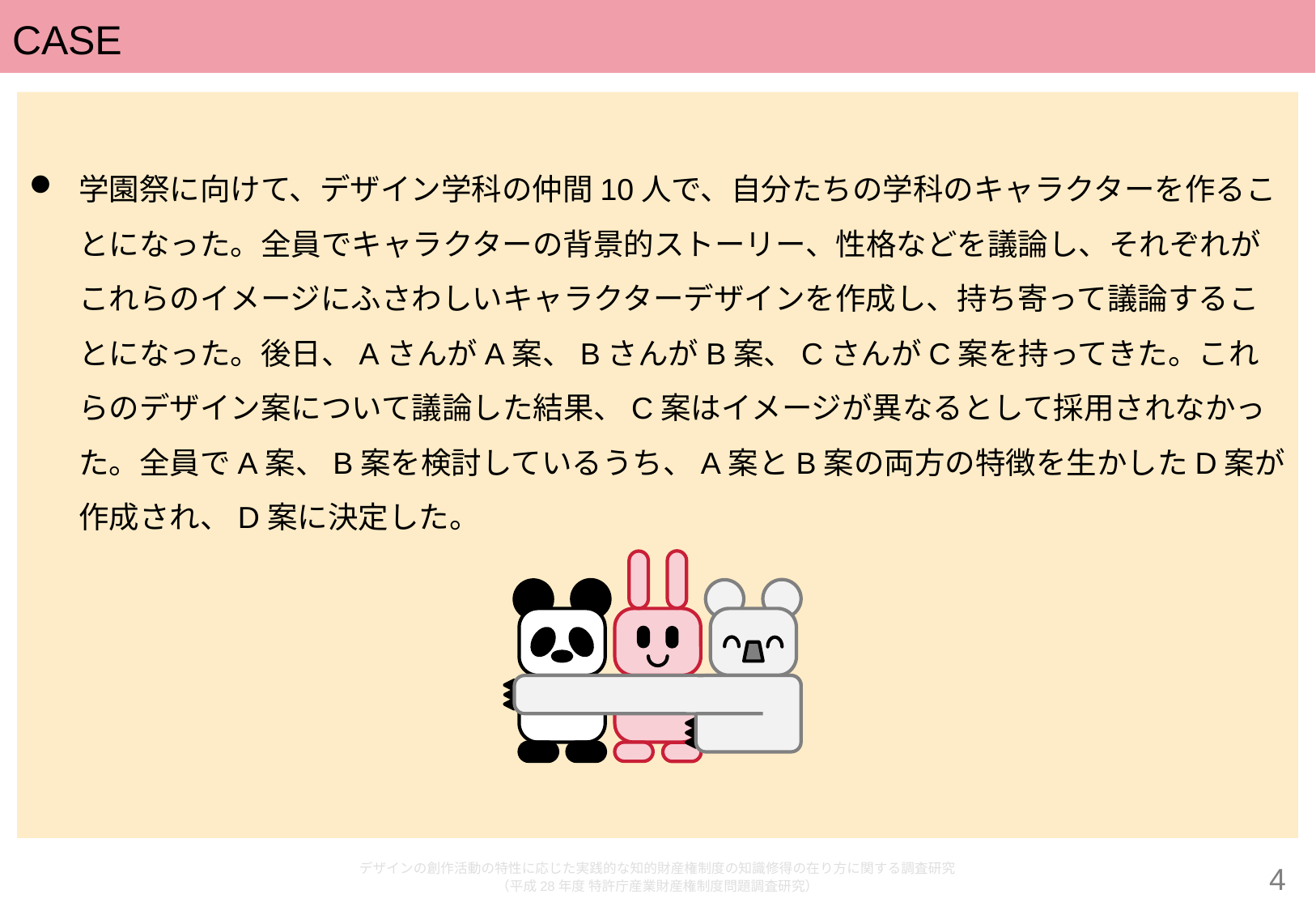

# CASE
学園祭に向けて、デザイン学科の仲間10人で、自分たちの学科のキャラクターを作ることになった。全員でキャラクターの背景的ストーリー、性格などを議論し、それぞれがこれらのイメージにふさわしいキャラクターデザインを作成し、持ち寄って議論することになった。後日、AさんがA案、BさんがB案、CさんがC案を持ってきた。これらのデザイン案について議論した結果、C案はイメージが異なるとして採用されなかった。全員でA案、B案を検討しているうち、A案とB案の両方の特徴を生かしたD案が作成され、D案に決定した。

デザインの創作活動の特性に応じた実践的な知的財産権制度の知識修得の在り方に関する調査研究
（平成28年度 特許庁産業財産権制度問題調査研究）
4